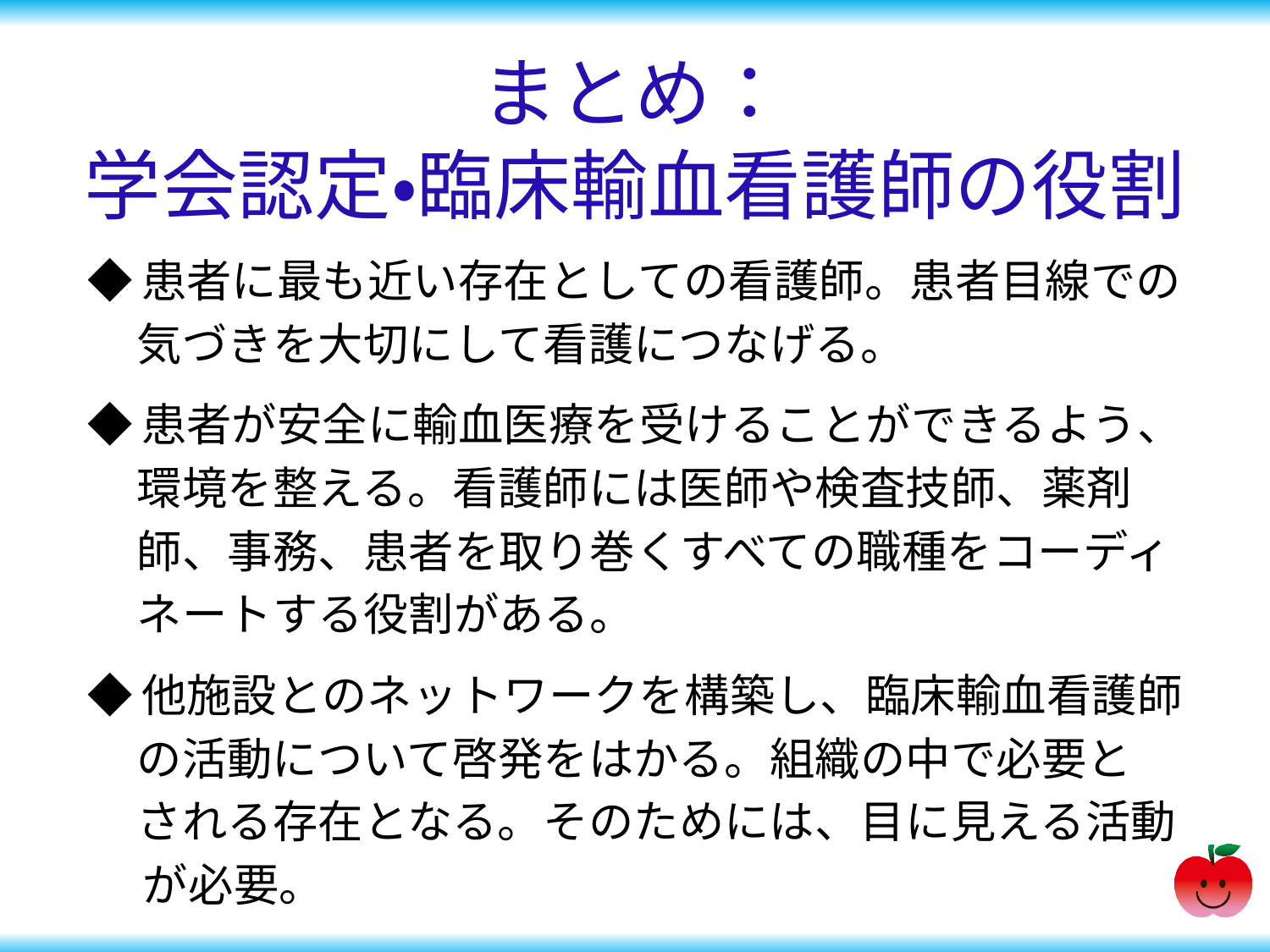

# まとめ： 学会認定・臨床輸血看護師の役割
◆患者に最も近い存在としての看護師。患者目線での
    気づきを大切にして看護につなげる。

◆患者が安全に輸血医療を受けることができるよう、
    環境を整える。看護師には医師や検査技師、薬剤
    師、事務、患者を取り巻くすべての職種をコーディ
    ネートする役割がある。

◆他施設とのネットワークを構築し、臨床輸血看護師
    の活動について啓発をはかる。組織の中で必要と
    される存在となる。そのためには、目に見える活動
　 が必要。